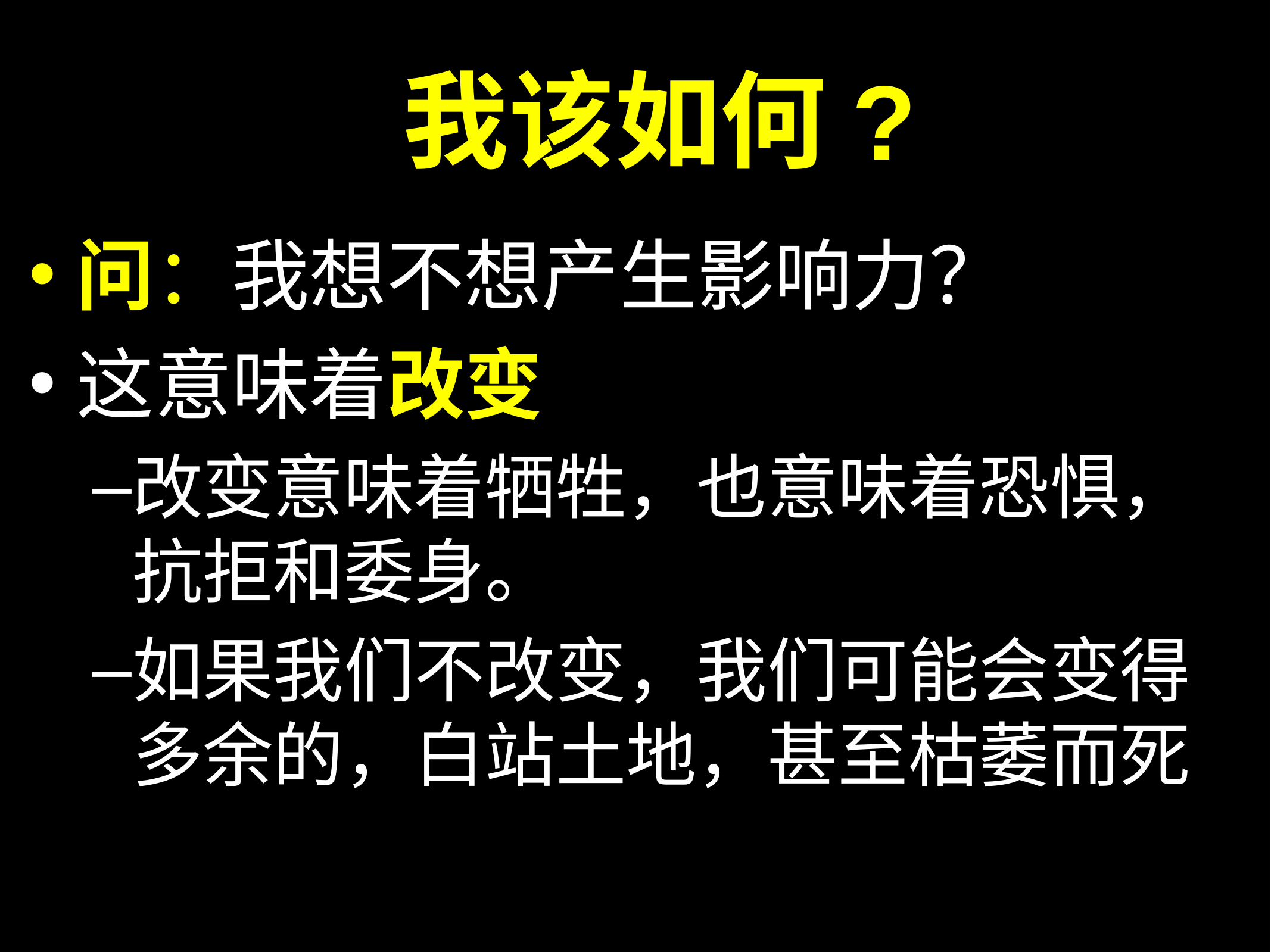

# 我该如何?
问：我想不想产生影响力？
这意味着改变
改变意味着牺牲，也意味着恐惧，抗拒和委身。
如果我们不改变，我们可能会变得多余的，白站土地，甚至枯萎而死